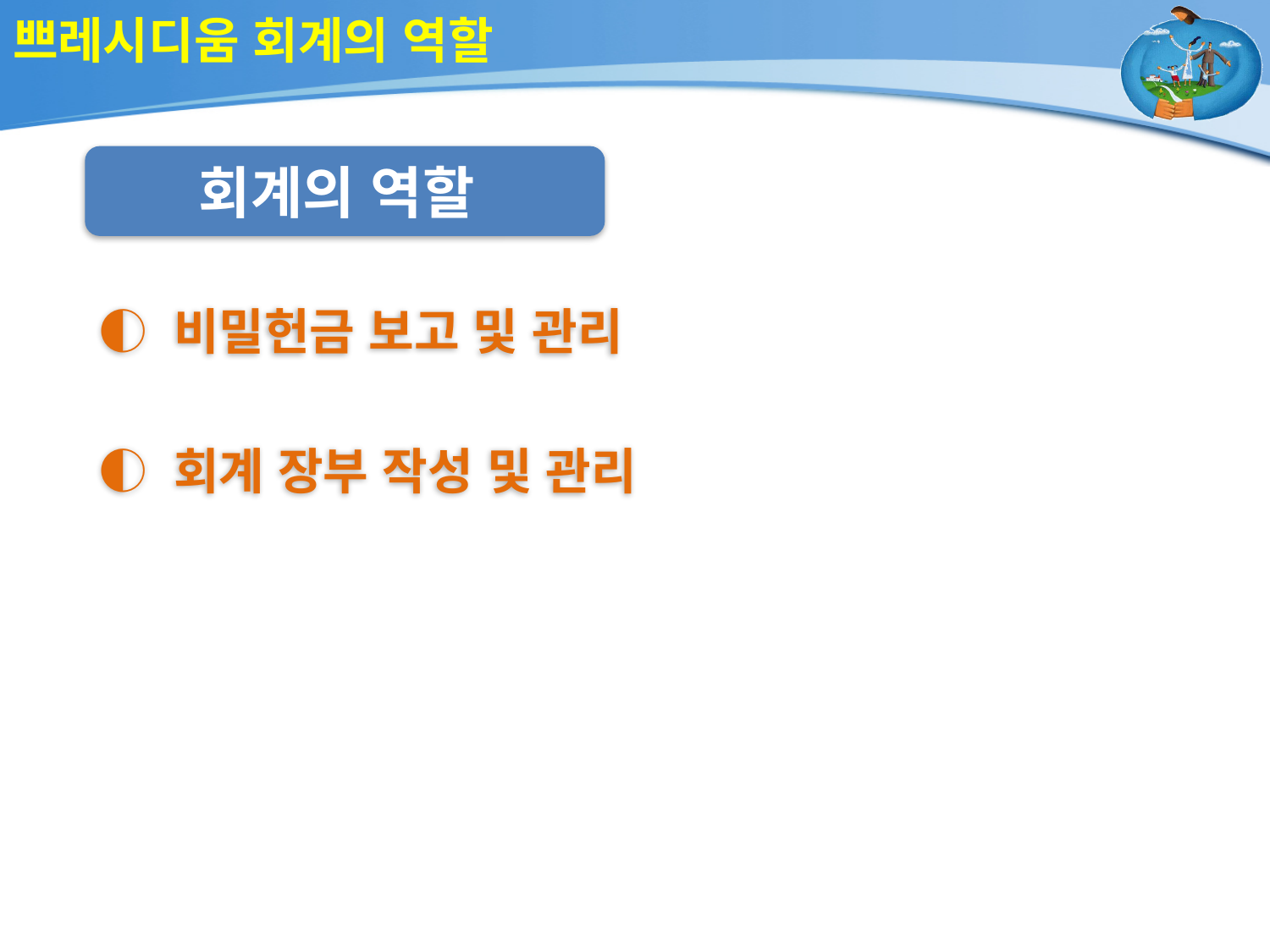

# 쁘레시디움 회계의 역할
회계의 역할
◐ 비밀헌금 보고 및 관리

◐ 회계 장부 작성 및 관리